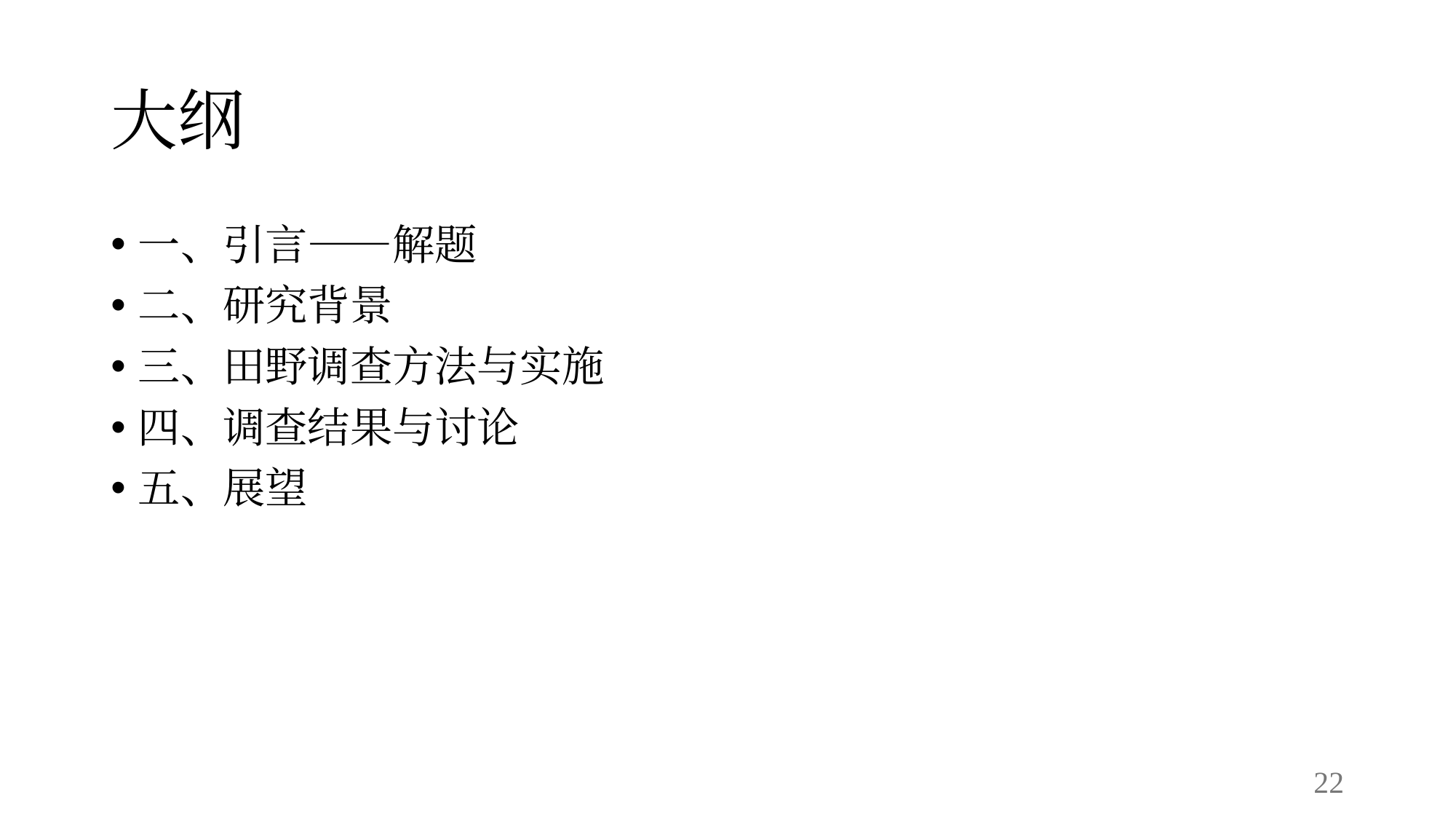

# 大纲
一、引言——解题
二、研究背景
三、田野调查方法与实施
四、调查结果与讨论
五、展望
22